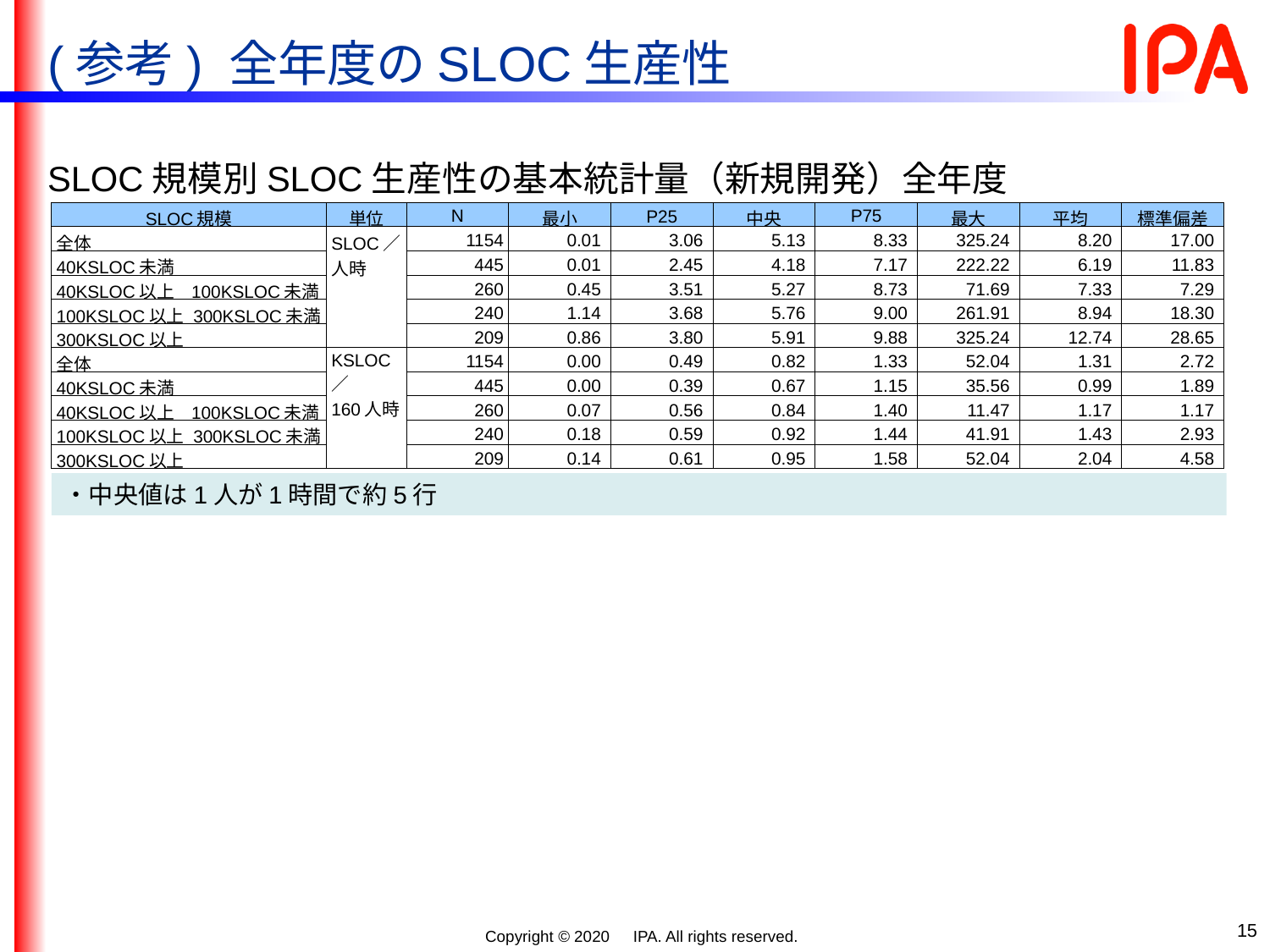

(参考) 全年度のSLOC生産性
SLOC規模別SLOC生産性の基本統計量（新規開発）全年度
| SLOC規模 | 単位 | N | 最小 | P25 | 中央 | P75 | 最大 | 平均 | 標準偏差 |
| --- | --- | --- | --- | --- | --- | --- | --- | --- | --- |
| 全体 | SLOC／ 人時 | 1154 | 0.01 | 3.06 | 5.13 | 8.33 | 325.24 | 8.20 | 17.00 |
| 40KSLOC未満 |  | 445 | 0.01 | 2.45 | 4.18 | 7.17 | 222.22 | 6.19 | 11.83 |
| 40KSLOC以上 100KSLOC未満 |  | 260 | 0.45 | 3.51 | 5.27 | 8.73 | 71.69 | 7.33 | 7.29 |
| 100KSLOC以上 300KSLOC未満 |  | 240 | 1.14 | 3.68 | 5.76 | 9.00 | 261.91 | 8.94 | 18.30 |
| 300KSLOC以上 |  | 209 | 0.86 | 3.80 | 5.91 | 9.88 | 325.24 | 12.74 | 28.65 |
| 全体 | KSLOC／ 160人時 | 1154 | 0.00 | 0.49 | 0.82 | 1.33 | 52.04 | 1.31 | 2.72 |
| 40KSLOC未満 |  | 445 | 0.00 | 0.39 | 0.67 | 1.15 | 35.56 | 0.99 | 1.89 |
| 40KSLOC以上 100KSLOC未満 |  | 260 | 0.07 | 0.56 | 0.84 | 1.40 | 11.47 | 1.17 | 1.17 |
| 100KSLOC以上 300KSLOC未満 |  | 240 | 0.18 | 0.59 | 0.92 | 1.44 | 41.91 | 1.43 | 2.93 |
| 300KSLOC以上 |  | 209 | 0.14 | 0.61 | 0.95 | 1.58 | 52.04 | 2.04 | 4.58 |
・中央値は1人が1時間で約5行
15